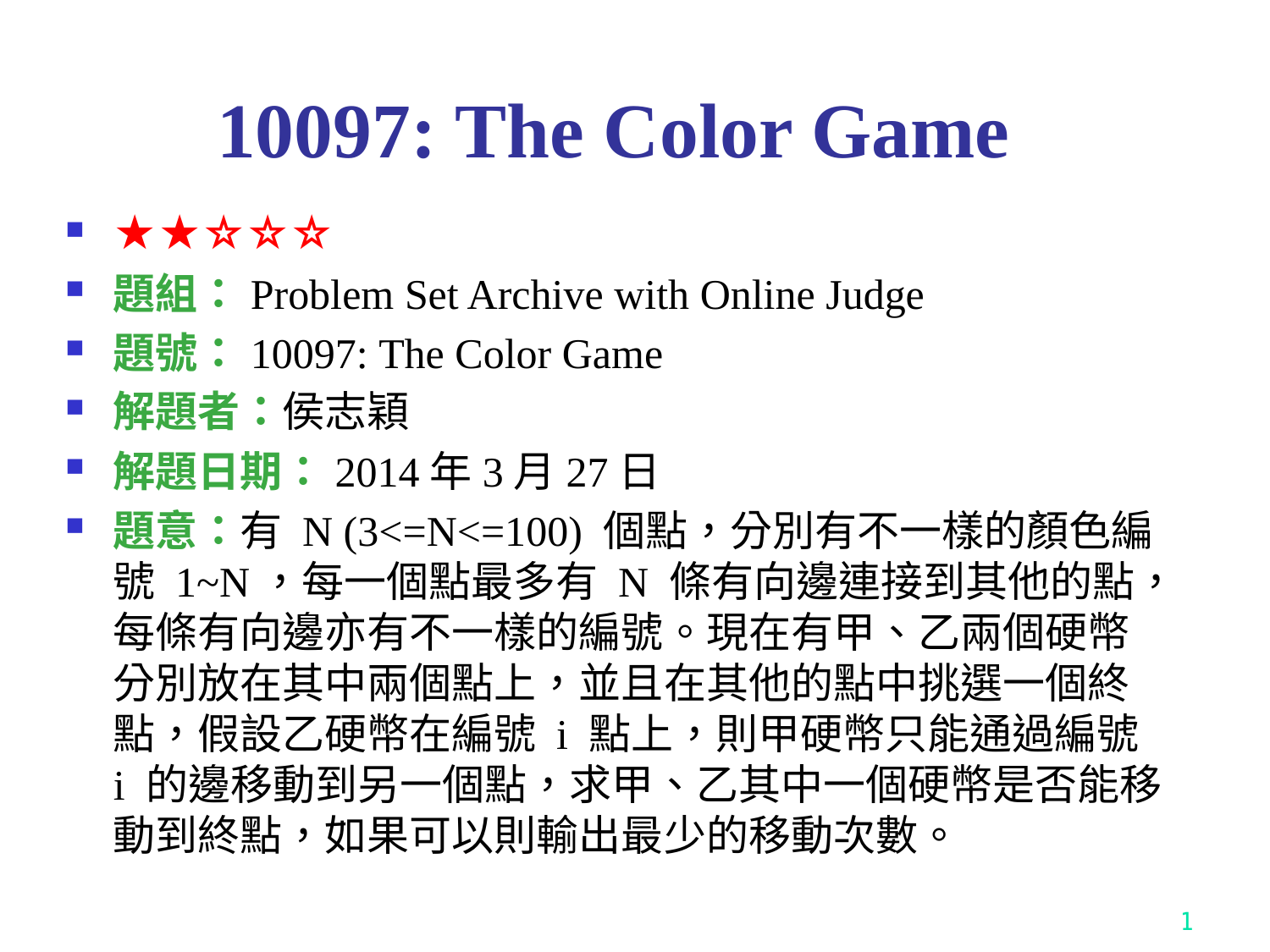

# 10097: The Color Game
★★☆☆☆
題組：Problem Set Archive with Online Judge
題號：10097: The Color Game
解題者：侯志穎
解題日期：2014年3月27日
題意：有 N (3<=N<=100) 個點，分別有不一樣的顏色編號 1~N，每一個點最多有 N 條有向邊連接到其他的點，每條有向邊亦有不一樣的編號。現在有甲、乙兩個硬幣分別放在其中兩個點上，並且在其他的點中挑選一個終點，假設乙硬幣在編號 i 點上，則甲硬幣只能通過編號 i 的邊移動到另一個點，求甲、乙其中一個硬幣是否能移動到終點，如果可以則輸出最少的移動次數。
1